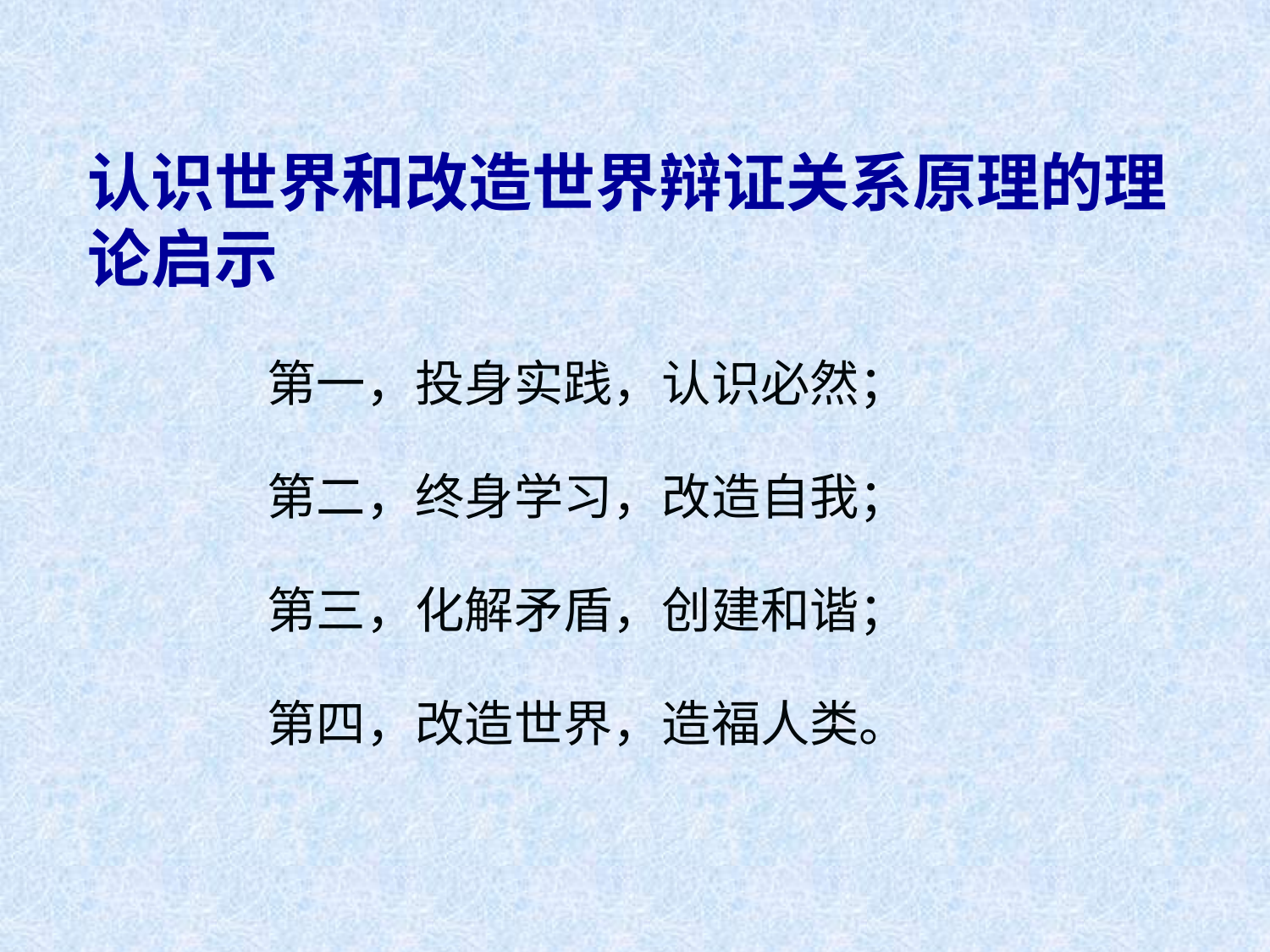

认识世界和改造世界辩证关系原理的理论启示
第一，投身实践，认识必然；
第二，终身学习，改造自我；
第三，化解矛盾，创建和谐；
第四，改造世界，造福人类。